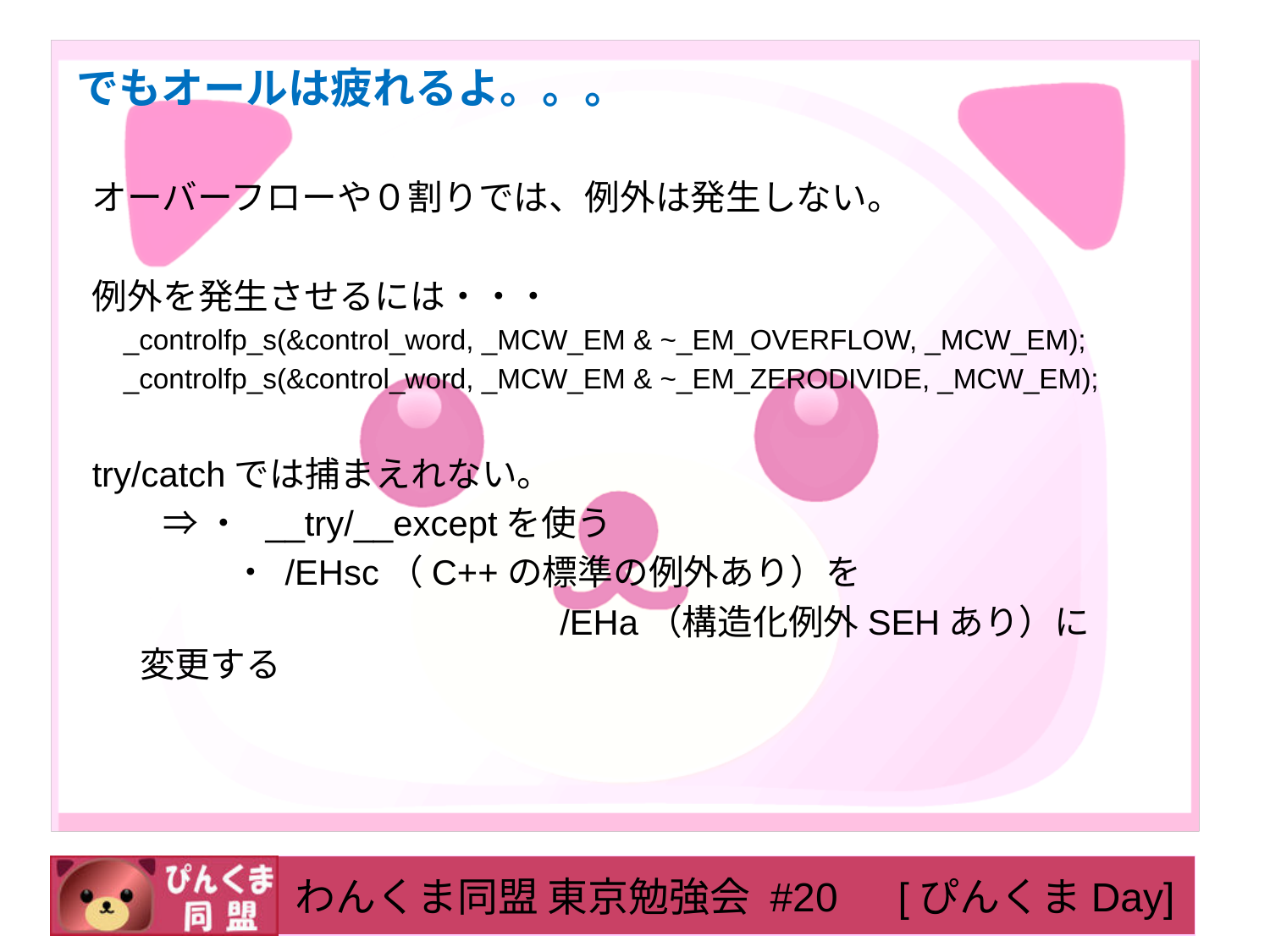

# でもオールは疲れるよ。。。
オーバーフローや０割りでは、例外は発生しない。

例外を発生させるには・・・
    _controlfp_s(&control_word, _MCW_EM & ~_EM_OVERFLOW, _MCW_EM);
    _controlfp_s(&control_word, _MCW_EM & ~_EM_ZERODIVIDE, _MCW_EM);

try/catchでは捕まえれない。
　　⇒ ・  __try/__exceptを使う
　　　　・ /EHsc（C++の標準の例外あり）を
　　　　　　　　　　　　　/EHa（構造化例外SEHあり）に変更する